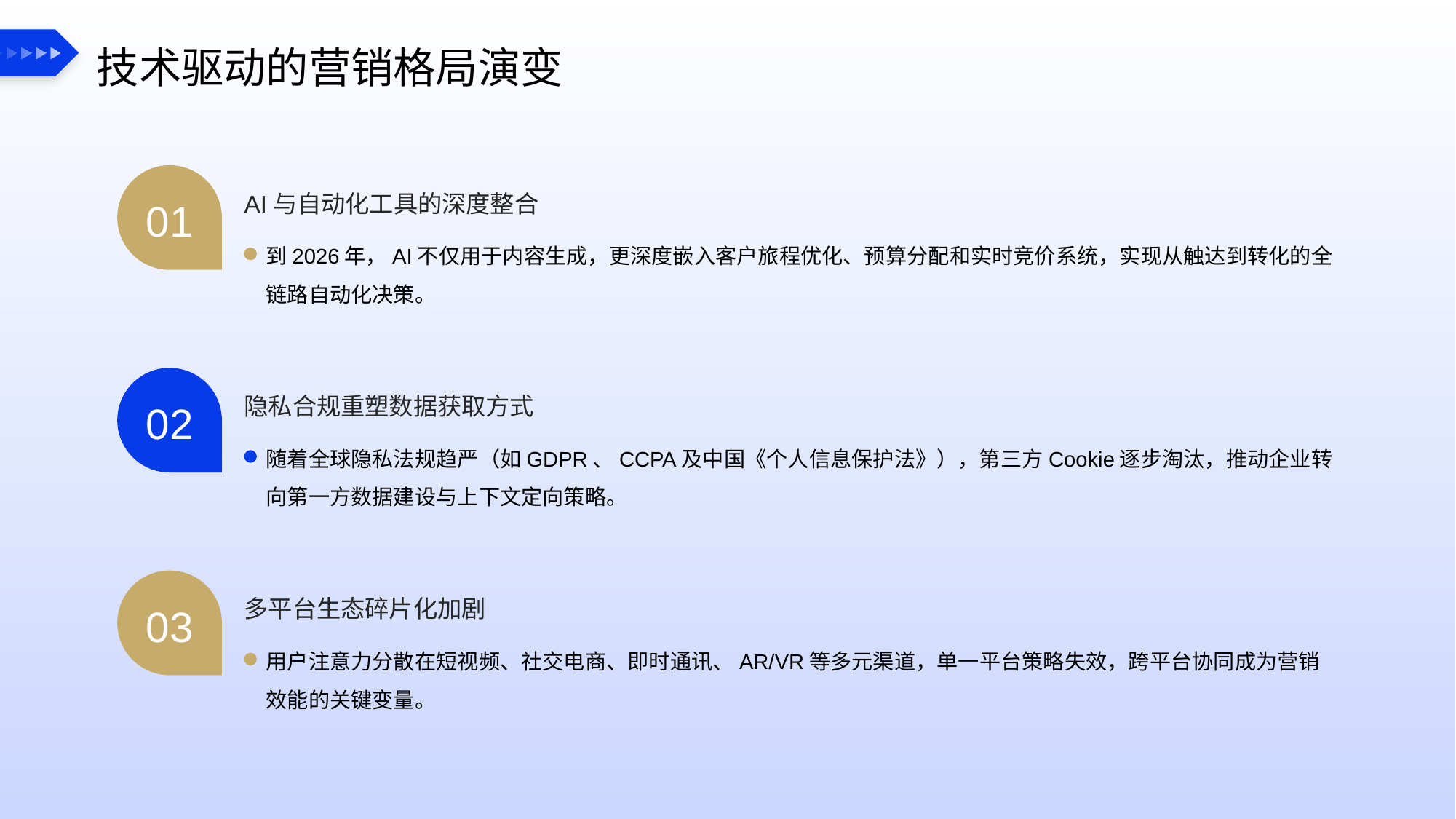

技术驱动的营销格局演变

AI与自动化工具的深度整合
01
到2026年，AI不仅用于内容生成，更深度嵌入客户旅程优化、预算分配和实时竞价系统，实现从触达到转化的全链路自动化决策。

隐私合规重塑数据获取方式
02
随着全球隐私法规趋严（如GDPR、CCPA及中国《个人信息保护法》），第三方Cookie逐步淘汰，推动企业转向第一方数据建设与上下文定向策略。

多平台生态碎片化加剧
03
用户注意力分散在短视频、社交电商、即时通讯、AR/VR等多元渠道，单一平台策略失效，跨平台协同成为营销效能的关键变量。